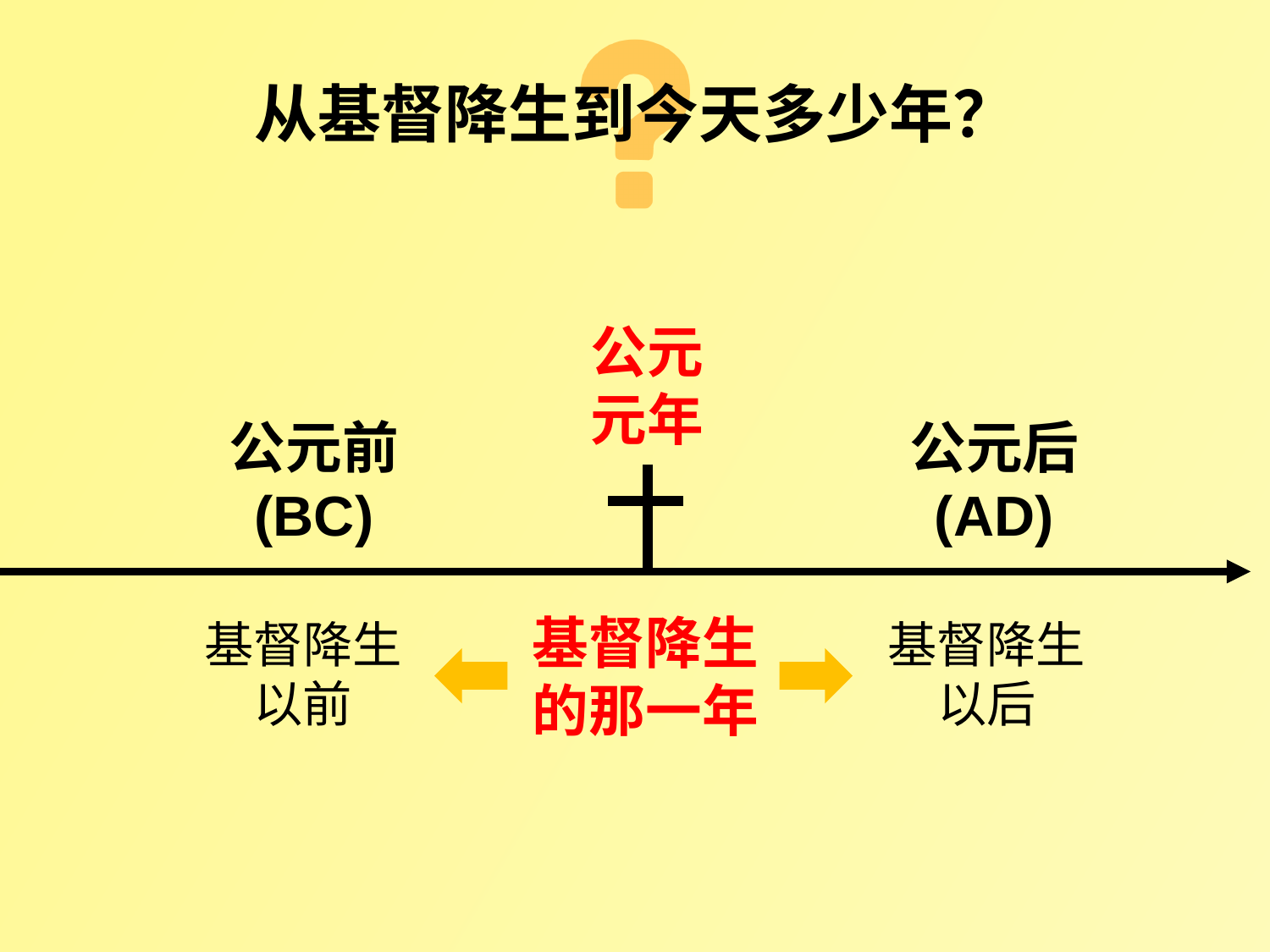

# 从基督降生到今天多少年？
公元
元年
公元前
(BC)
公元后
(AD)
基督降生
的那一年
基督降生
以前
基督降生
以后